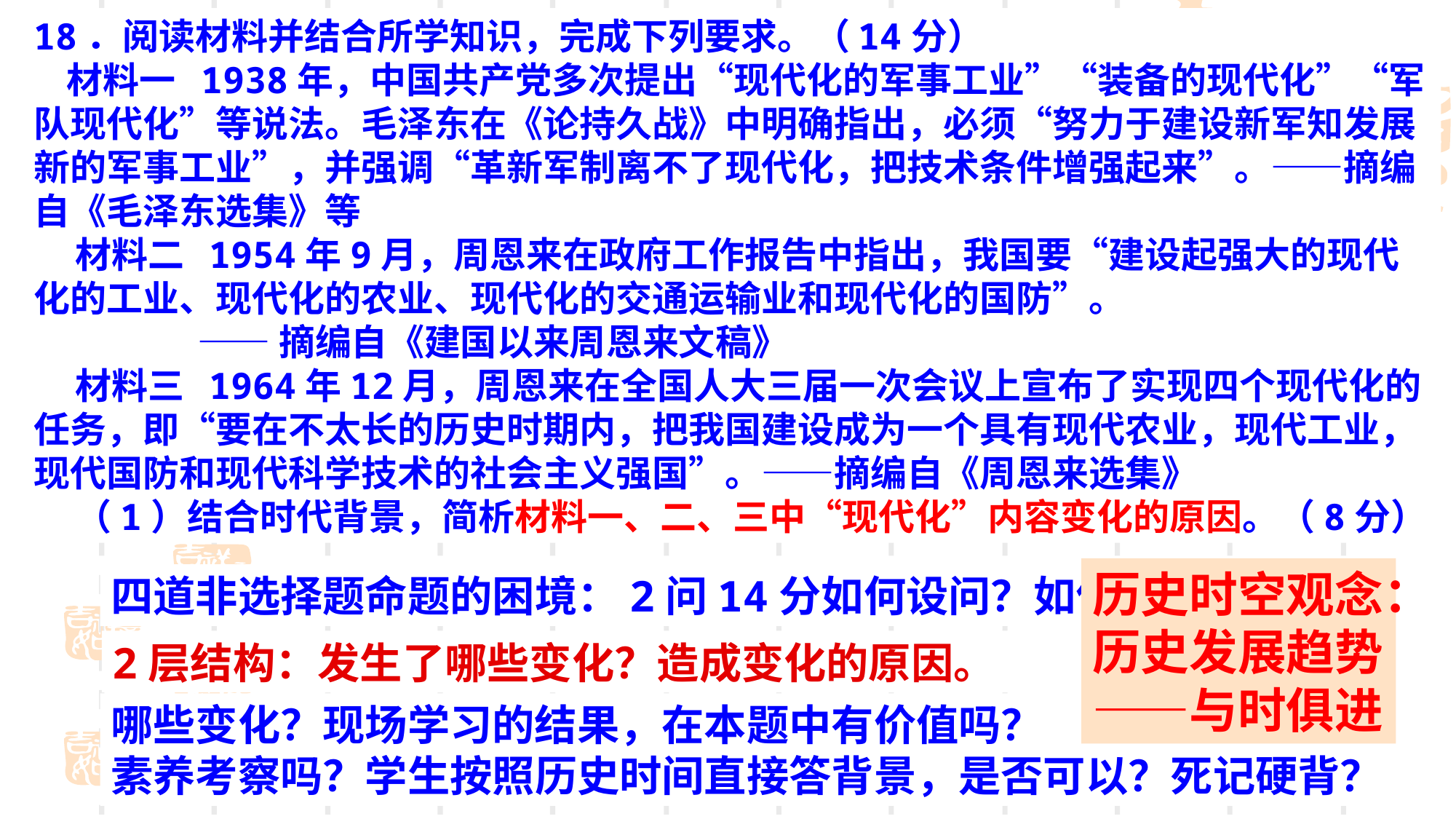

18．阅读材料并结合所学知识，完成下列要求。（14分）
   材料一  1938年，中国共产党多次提出“现代化的军事工业”“装备的现代化”“军队现代化”等说法。毛泽东在《论持久战》中明确指出，必须“努力于建设新军知发展新的军事工业”，并强调“革新军制离不了现代化，把技术条件增强起来”。——摘编自《毛泽东选集》等
    材料二  1954年9月，周恩来在政府工作报告中指出，我国要“建设起强大的现代化的工业、现代化的农业、现代化的交通运输业和现代化的国防”。
                    ——摘编自《建国以来周恩来文稿》
    材料三  1964年12月，周恩来在全国人大三届一次会议上宣布了实现四个现代化的任务，即“要在不太长的历史时期内，把我国建设成为一个具有现代农业，现代工业，现代国防和现代科学技术的社会主义强国”。——摘编自《周恩来选集》
    （1）结合时代背景，简析材料一、二、三中“现代化”内容变化的原因。（8分）
历史时空观念：历史发展趋势——与时俱进
四道非选择题命题的困境：2问14分如何设问？如何赋分？
2层结构：发生了哪些变化？造成变化的原因。
哪些变化？现场学习的结果，在本题中有价值吗？
素养考察吗？学生按照历史时间直接答背景，是否可以？死记硬背？